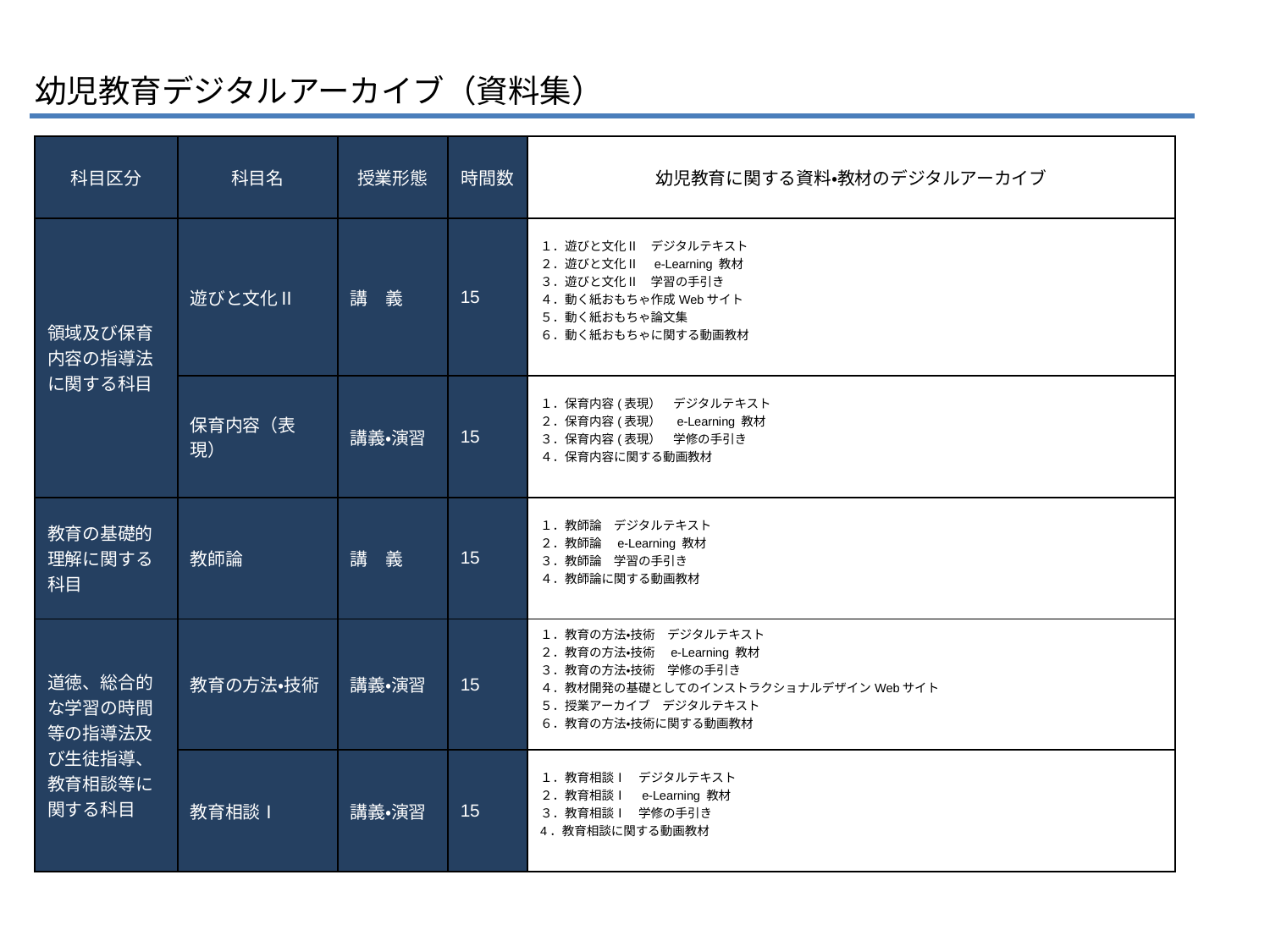

幼児教育デジタルアーカイブ（資料集）

| 科目区分 | 科目名 | 授業形態 | 時間数 | 幼児教育に関する資料・教材のデジタルアーカイブ |
| --- | --- | --- | --- | --- |
| 領域及び保育内容の指導法に関する科目 | 遊びと文化Ⅱ | 講　義 | 15 | １．遊びと文化Ⅱ　デジタルテキスト ２．遊びと文化Ⅱ　e-Learning 教材 ３．遊びと文化Ⅱ　学習の手引き ４．動く紙おもちゃ作成Webサイト ５．動く紙おもちゃ論文集 ６．動く紙おもちゃに関する動画教材 |
|  | 保育内容（表現） | 講義・演習 | 15 | １．保育内容(表現）　デジタルテキスト ２．保育内容(表現）　e-Learning 教材 ３．保育内容(表現）　学修の手引き ４．保育内容に関する動画教材 |
| 教育の基礎的理解に関する科目 | 教師論 | 講　義 | 15 | １．教師論　デジタルテキスト ２．教師論　e-Learning 教材 ３．教師論　学習の手引き ４．教師論に関する動画教材 |
| 道徳、総合的な学習の時間等の指導法及び生徒指導、教育相談等に関する科目 | 教育の方法・技術 | 講義・演習 | 15 | １．教育の方法・技術　デジタルテキスト ２．教育の方法・技術　e-Learning 教材 ３．教育の方法・技術　学修の手引き ４．教材開発の基礎としてのインストラクショナルデザインWebサイト ５．授業アーカイブ　デジタルテキスト ６．教育の方法・技術に関する動画教材 |
|  | 教育相談Ⅰ | 講義・演習 | 15 | １．教育相談Ⅰ　デジタルテキスト ２．教育相談Ⅰ　e-Learning 教材 ３．教育相談Ⅰ　学修の手引き 4．教育相談に関する動画教材 |